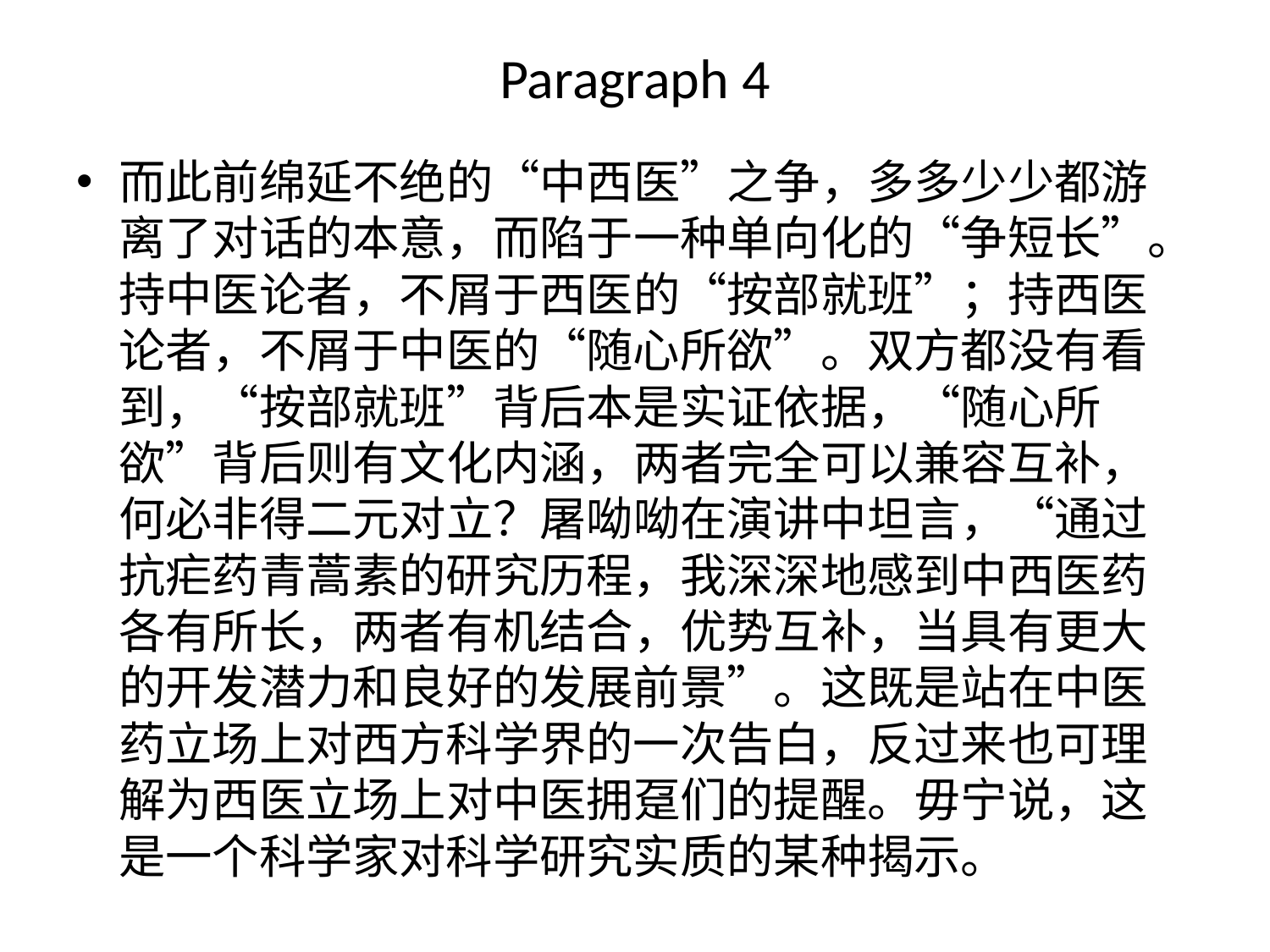

# Paragraph 4
而此前绵延不绝的“中西医”之争，多多少少都游离了对话的本意，而陷于一种单向化的“争短长”。持中医论者，不屑于西医的“按部就班”；持西医论者，不屑于中医的“随心所欲”。双方都没有看到，“按部就班”背后本是实证依据，“随心所欲”背后则有文化内涵，两者完全可以兼容互补，何必非得二元对立？屠呦呦在演讲中坦言，“通过抗疟药青蒿素的研究历程，我深深地感到中西医药各有所长，两者有机结合，优势互补，当具有更大的开发潜力和良好的发展前景”。这既是站在中医药立场上对西方科学界的一次告白，反过来也可理解为西医立场上对中医拥趸们的提醒。毋宁说，这是一个科学家对科学研究实质的某种揭示。